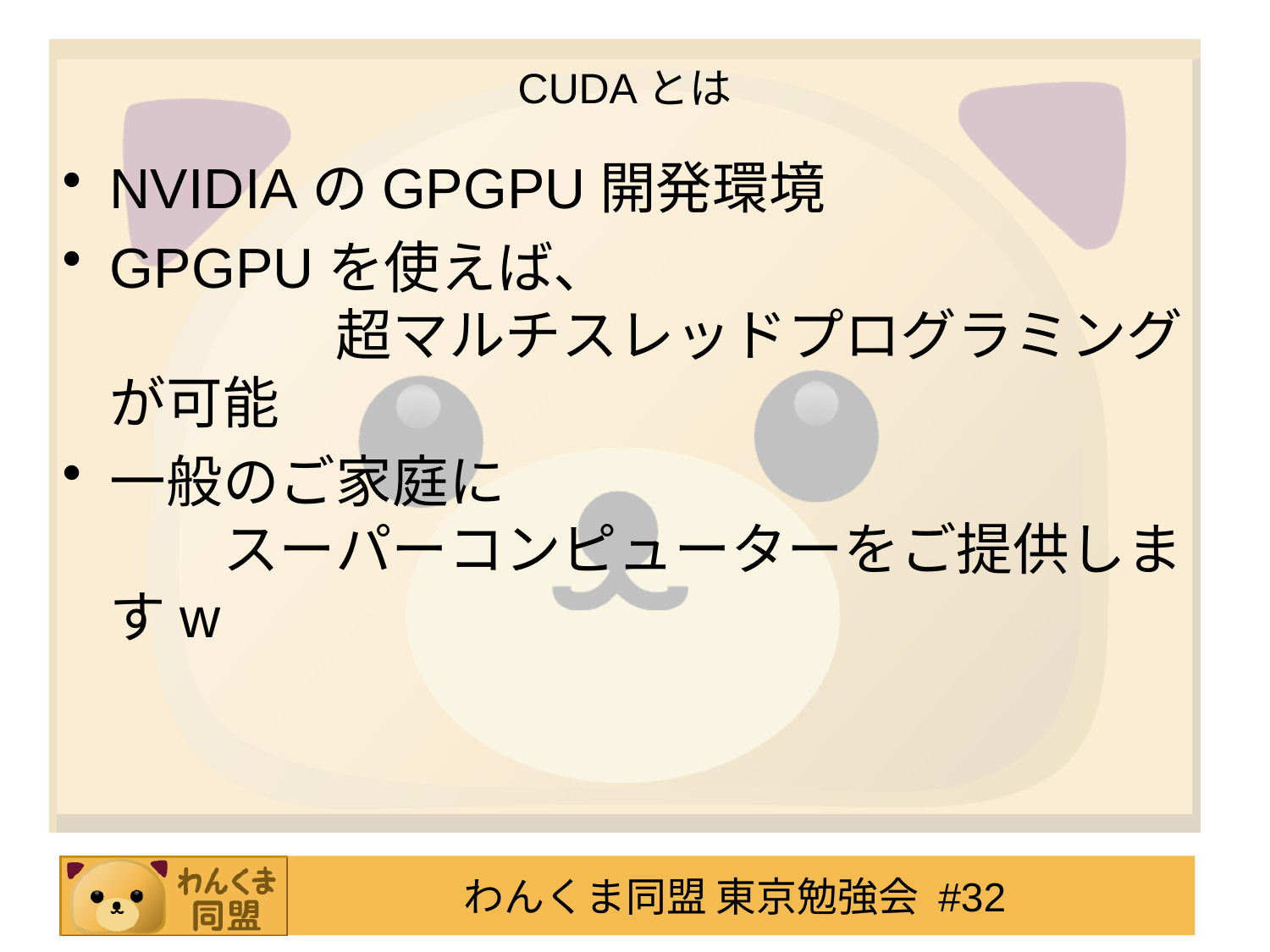

# CUDAとは
NVIDIAのGPGPU開発環境
GPGPUを使えば、
　　　　超マルチスレッドプログラミングが可能
一般のご家庭に
　　スーパーコンピューターをご提供しますw